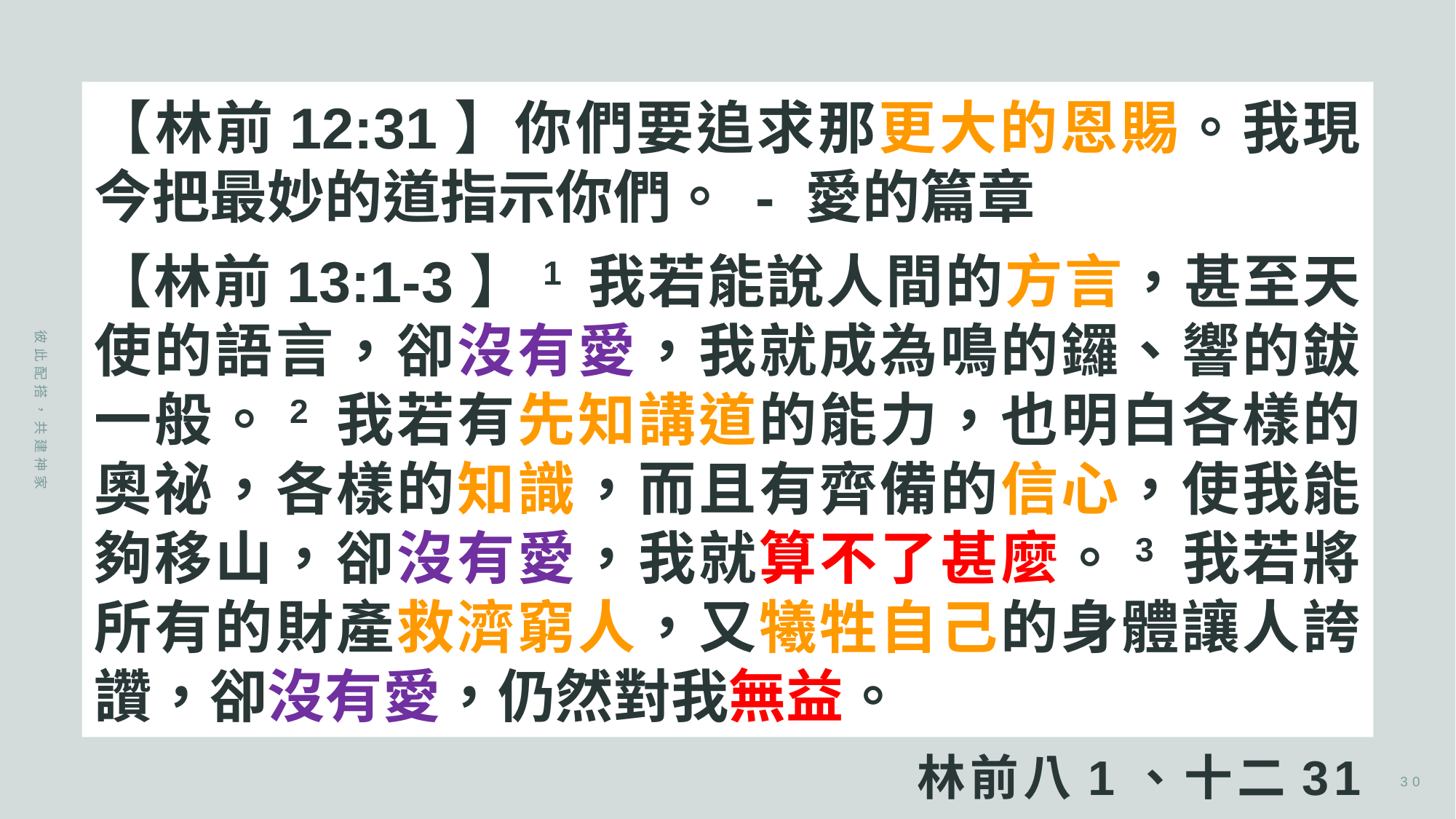

【林前12:31】你們要追求那更大的恩賜。我現今把最妙的道指示你們。 - 愛的篇章
【林前13:1-3】1 我若能說人間的方言，甚至天使的語言，卻沒有愛，我就成為鳴的鑼、響的鈸一般。2 我若有先知講道的能力，也明白各樣的奧祕，各樣的知識，而且有齊備的信心，使我能夠移山，卻沒有愛，我就算不了甚麼。3 我若將所有的財產救濟窮人，又犧牲自己的身體讓人誇讚，卻沒有愛，仍然對我無益。
彼此配搭，共建神家
# 林前八1、十二31
30